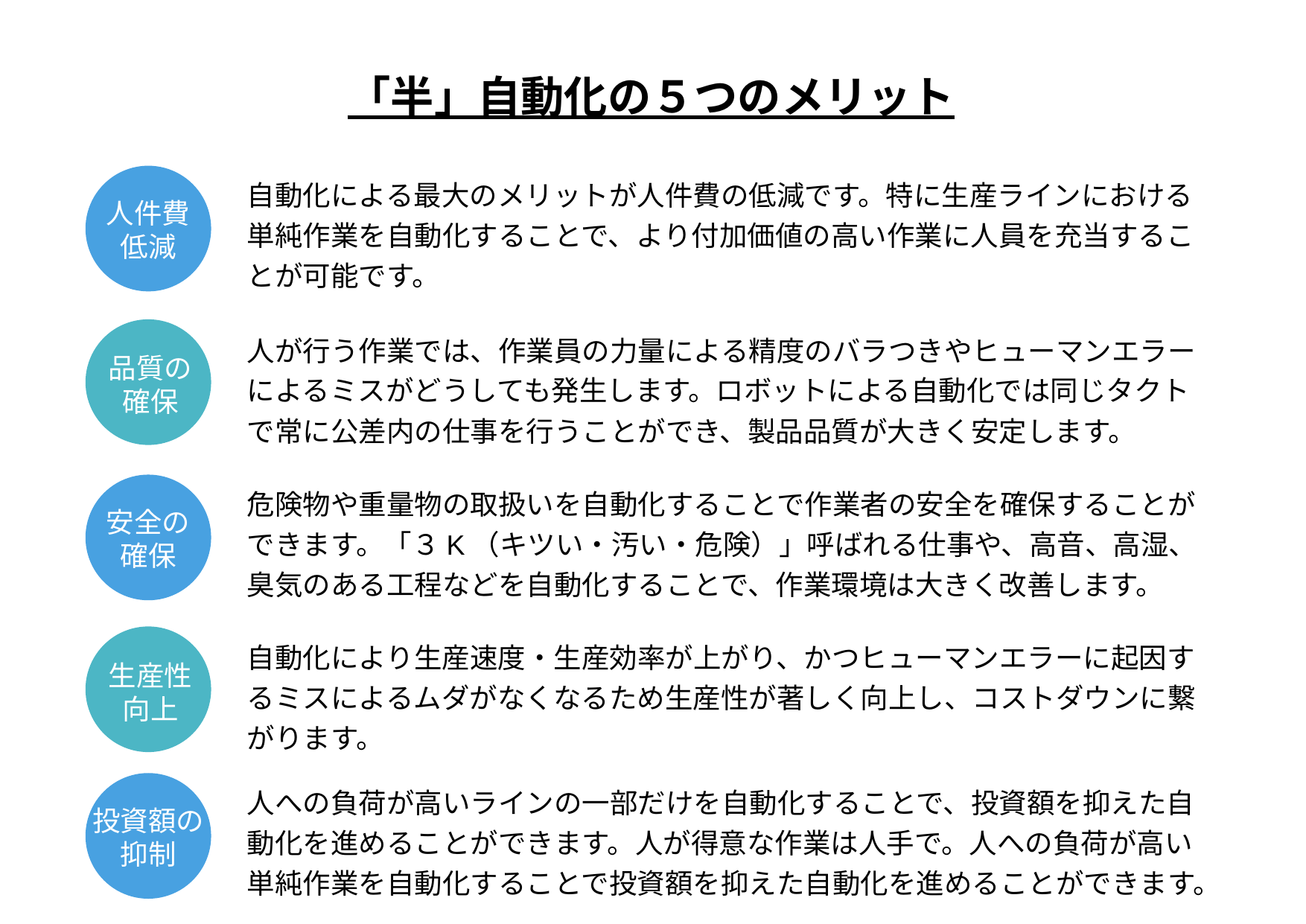

「半」自動化の５つのメリット

自動化による最大のメリットが人件費の低減です。特に生産ラインにおける単純作業を自動化することで、より付加価値の高い作業に人員を充当することが可能です。
人件費
低減

人が行う作業では、作業員の力量による精度のバラつきやヒューマンエラーによるミスがどうしても発生します。ロボットによる自動化では同じタクトで常に公差内の仕事を行うことができ、製品品質が大きく安定します。
品質の
確保

危険物や重量物の取扱いを自動化することで作業者の安全を確保することができます。「３K（キツい・汚い・危険）」呼ばれる仕事や、高音、高湿、臭気のある工程などを自動化することで、作業環境は大きく改善します。
安全の
確保

自動化により生産速度・生産効率が上がり、かつヒューマンエラーに起因するミスによるムダがなくなるため生産性が著しく向上し、コストダウンに繋がります。
生産性
向上

人への負荷が高いラインの一部だけを自動化することで、投資額を抑えた自動化を進めることができます。人が得意な作業は人手で。人への負荷が高い単純作業を自動化することで投資額を抑えた自動化を進めることができます。
投資額の
抑制